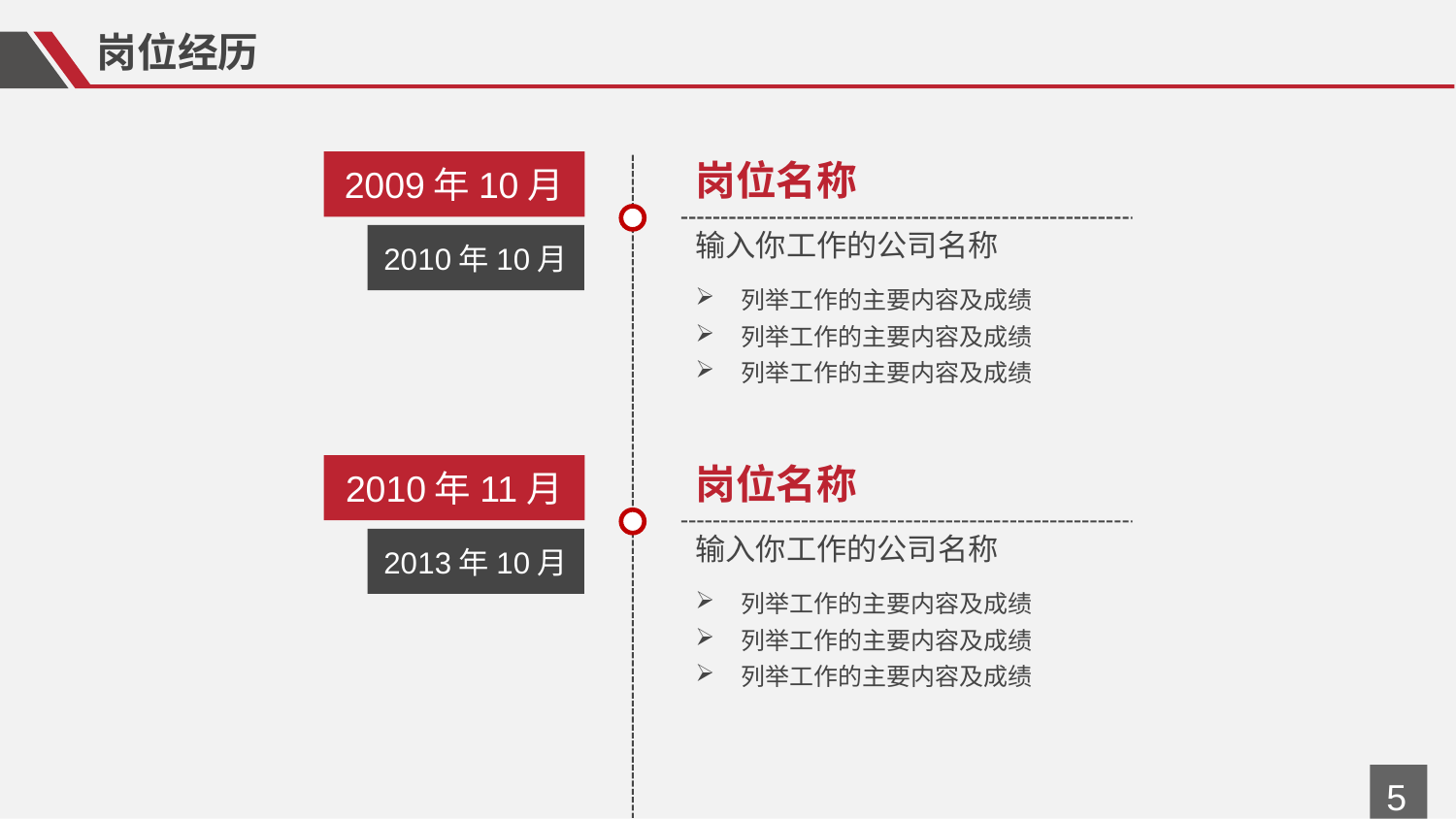

岗位经历
岗位名称
2009年10月

输入你工作的公司名称
2010年10月
列举工作的主要内容及成绩
列举工作的主要内容及成绩
列举工作的主要内容及成绩
岗位名称
2010年11月

输入你工作的公司名称
2013年10月
列举工作的主要内容及成绩
列举工作的主要内容及成绩
列举工作的主要内容及成绩
5